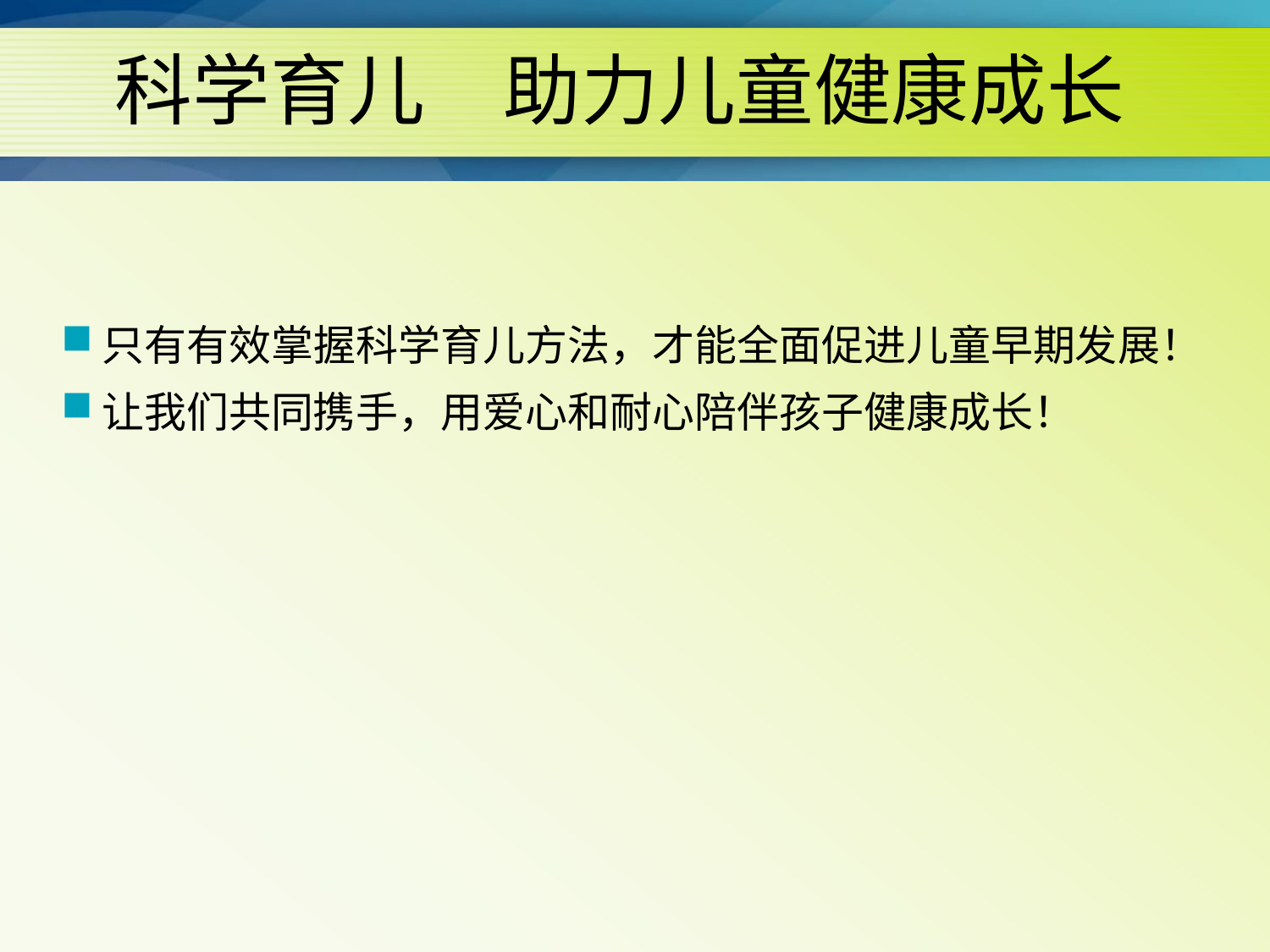

# 科学育儿　助力儿童健康成长

只有有效掌握科学育儿方法，才能全面促进儿童早期发展！
让我们共同携手，用爱心和耐心陪伴孩子健康成长！

8